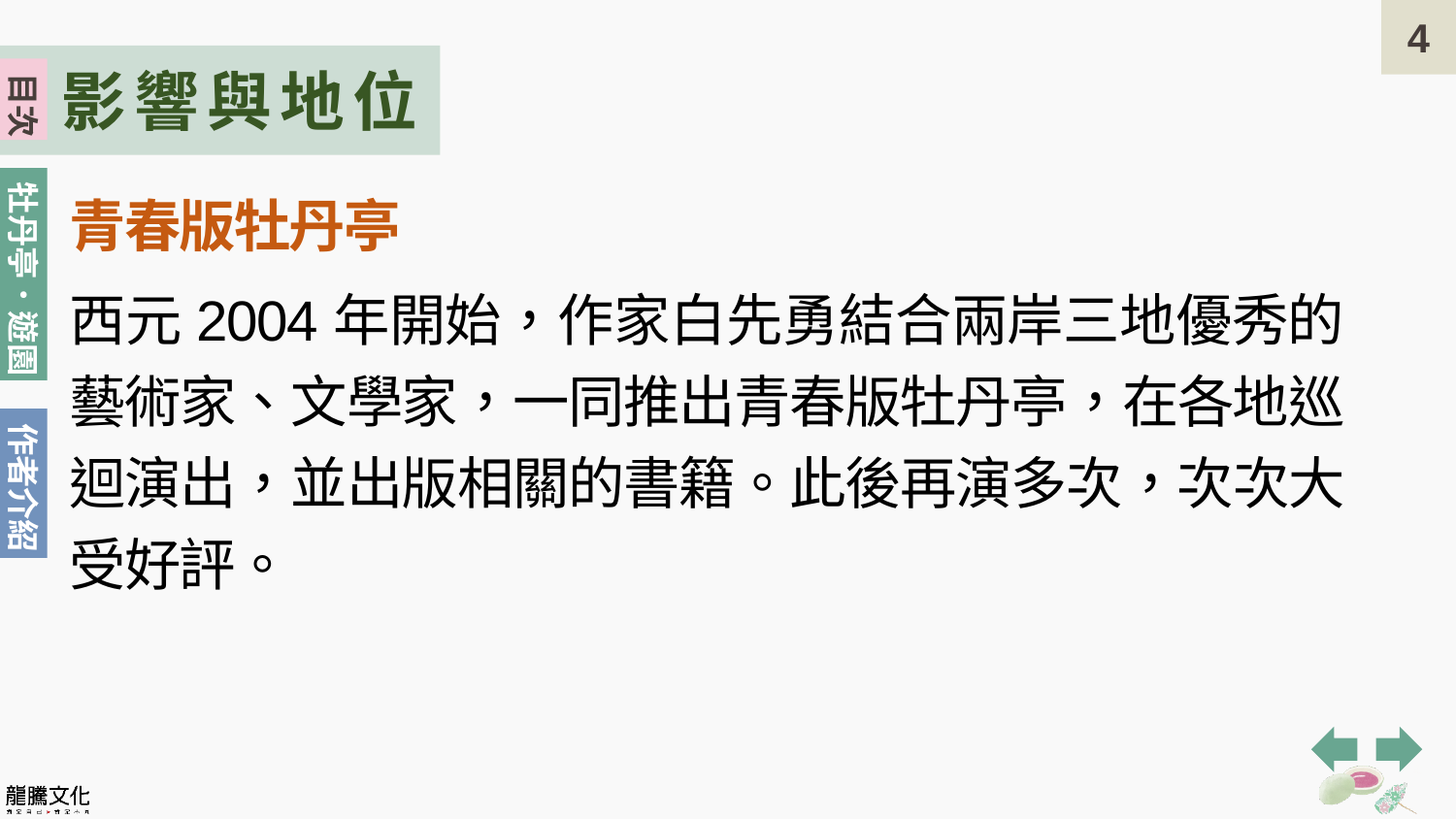

影響與地位
目次
青春版牡丹亭
西元2004年開始，作家白先勇結合兩岸三地優秀的藝術家、文學家，一同推出青春版牡丹亭，在各地巡迴演出，並出版相關的書籍。此後再演多次，次次大受好評。